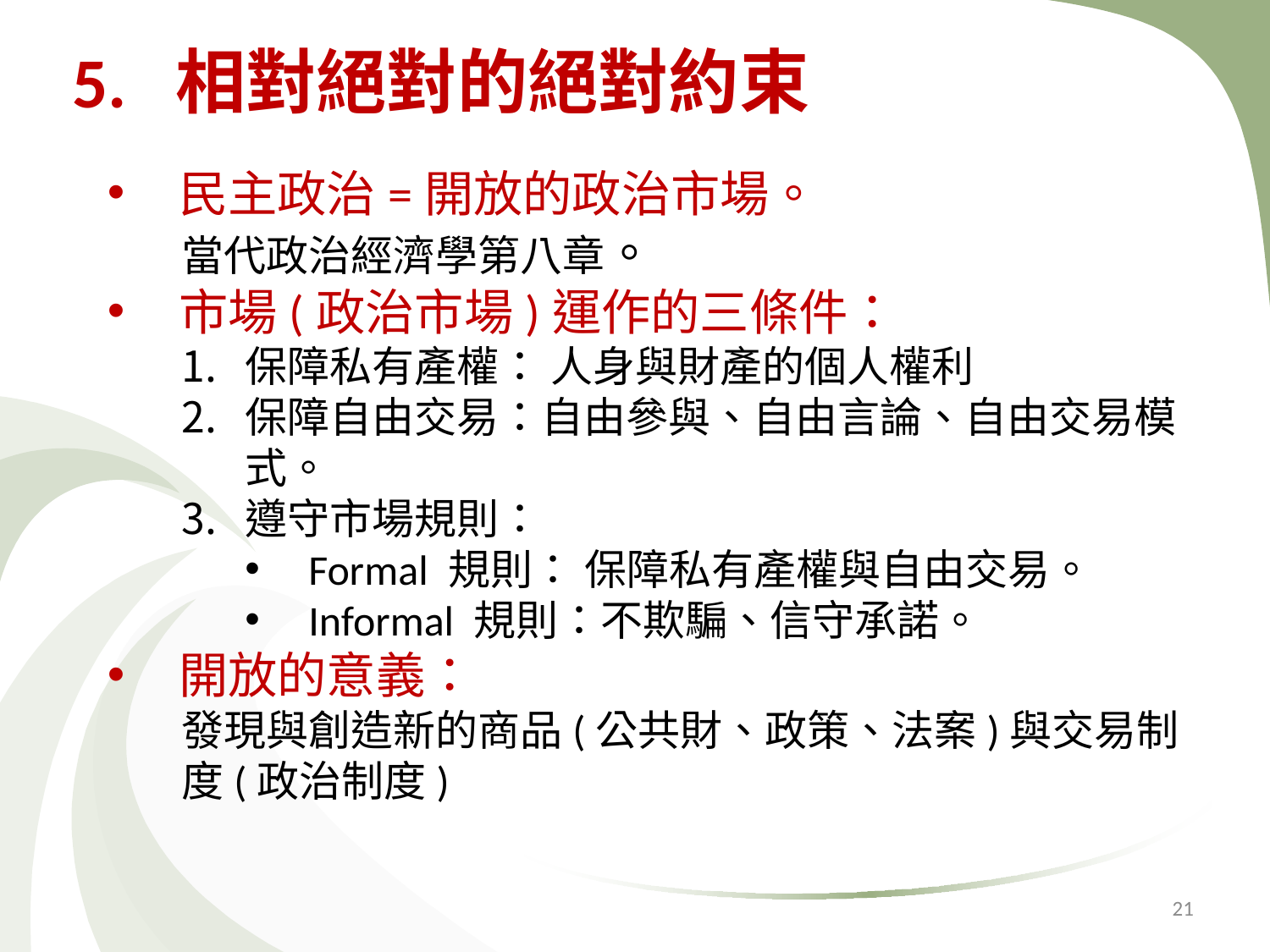

# 5.  相對絕對的絕對約束
民主政治=開放的政治市場。
當代政治經濟學第八章。
市場(政治市場)運作的三條件：
保障私有產權： 人身與財產的個人權利
保障自由交易：自由參與、自由言論、自由交易模式。
遵守市場規則：
Formal 規則： 保障私有產權與自由交易。
Informal 規則：不欺騙、信守承諾。
開放的意義：
發現與創造新的商品(公共財、政策、法案)與交易制度(政治制度)

21